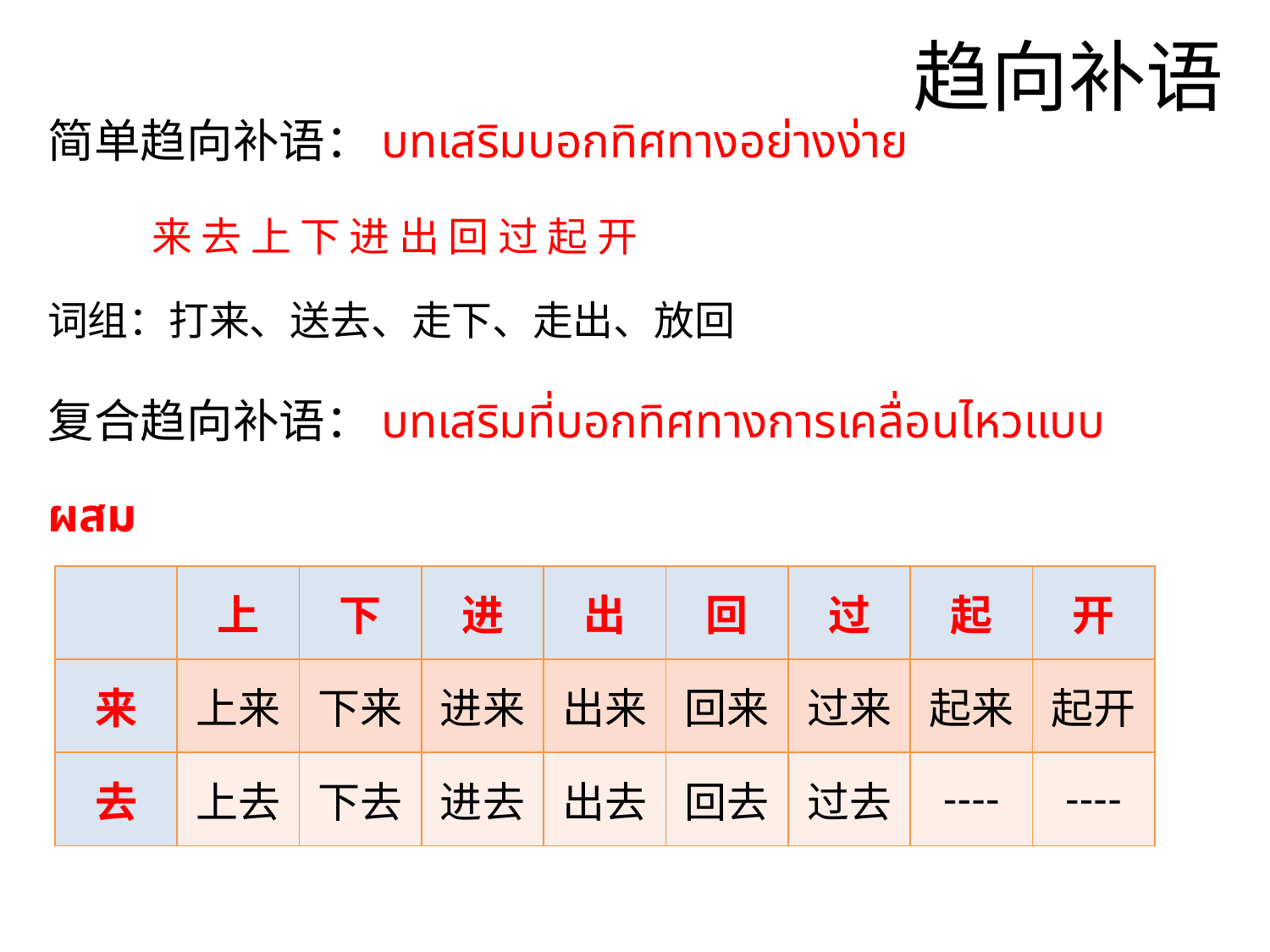

# 趋向补语
简单趋向补语：บทเสริมบอกทิศทางอย่างง่าย
	来 去 上 下 进 出 回 过 起 开
词组：打来、送去、走下、走出、放回
复合趋向补语：บทเสริมที่บอกทิศทางการเคลื่อนไหวแบบ ผสม
|  | 上 | 下 | 进 | 出 | 回 | 过 | 起 | 开 |
| --- | --- | --- | --- | --- | --- | --- | --- | --- |
| 来 | 上来 | 下来 | 进来 | 出来 | 回来 | 过来 | 起来 | 起开 |
| 去 | 上去 | 下去 | 进去 | 出去 | 回去 | 过去 | ---- | ---- |